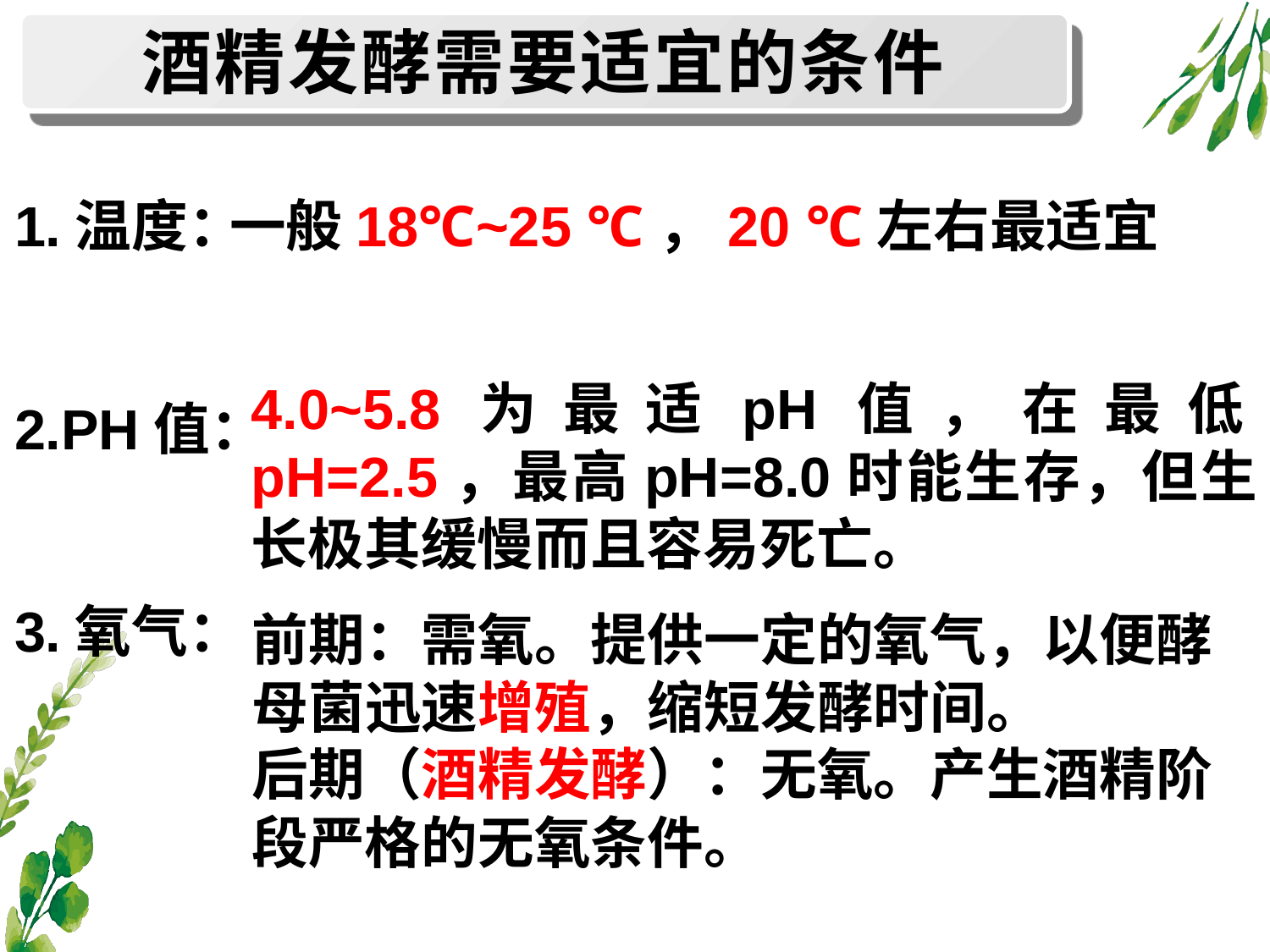

酒精发酵需要适宜的条件

1.温度：

2.PH值：

3.氧气：
一般18℃~25 ℃，20 ℃左右最适宜
：
4.0~5.8为最适pH值，在最低pH=2.5，最高pH=8.0时能生存，但生长极其缓慢而且容易死亡。
前期：需氧。提供一定的氧气，以便酵母菌迅速增殖，缩短发酵时间。
后期（酒精发酵）：无氧。产生酒精阶段严格的无氧条件。